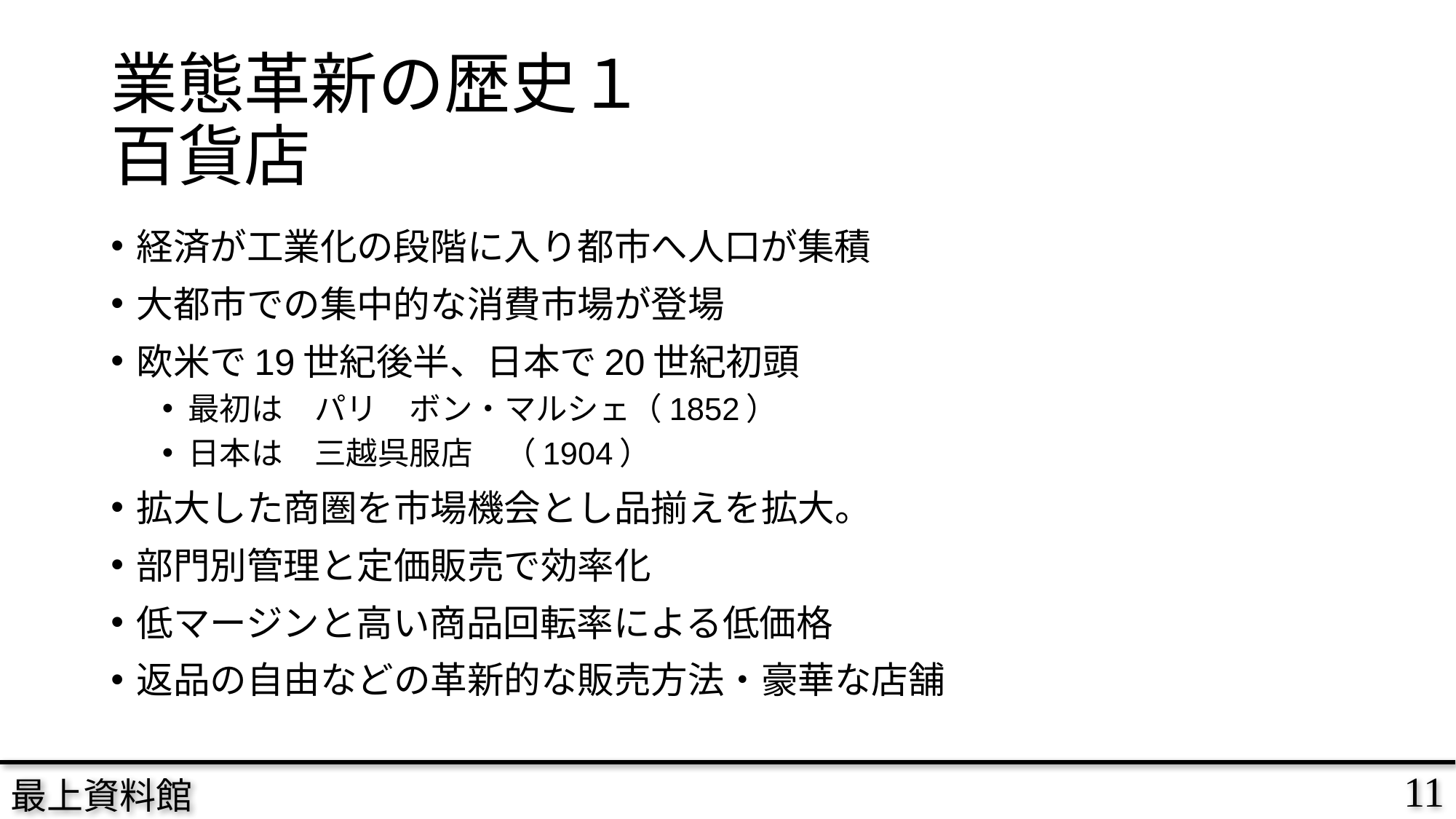

# 業態革新の歴史１ 百貨店
経済が工業化の段階に入り都市へ人口が集積
大都市での集中的な消費市場が登場
欧米で19世紀後半、日本で20世紀初頭
最初は　パリ　ボン・マルシェ（1852）
日本は　三越呉服店　（1904）
拡大した商圏を市場機会とし品揃えを拡大。
部門別管理と定価販売で効率化
低マージンと高い商品回転率による低価格
返品の自由などの革新的な販売方法・豪華な店舗